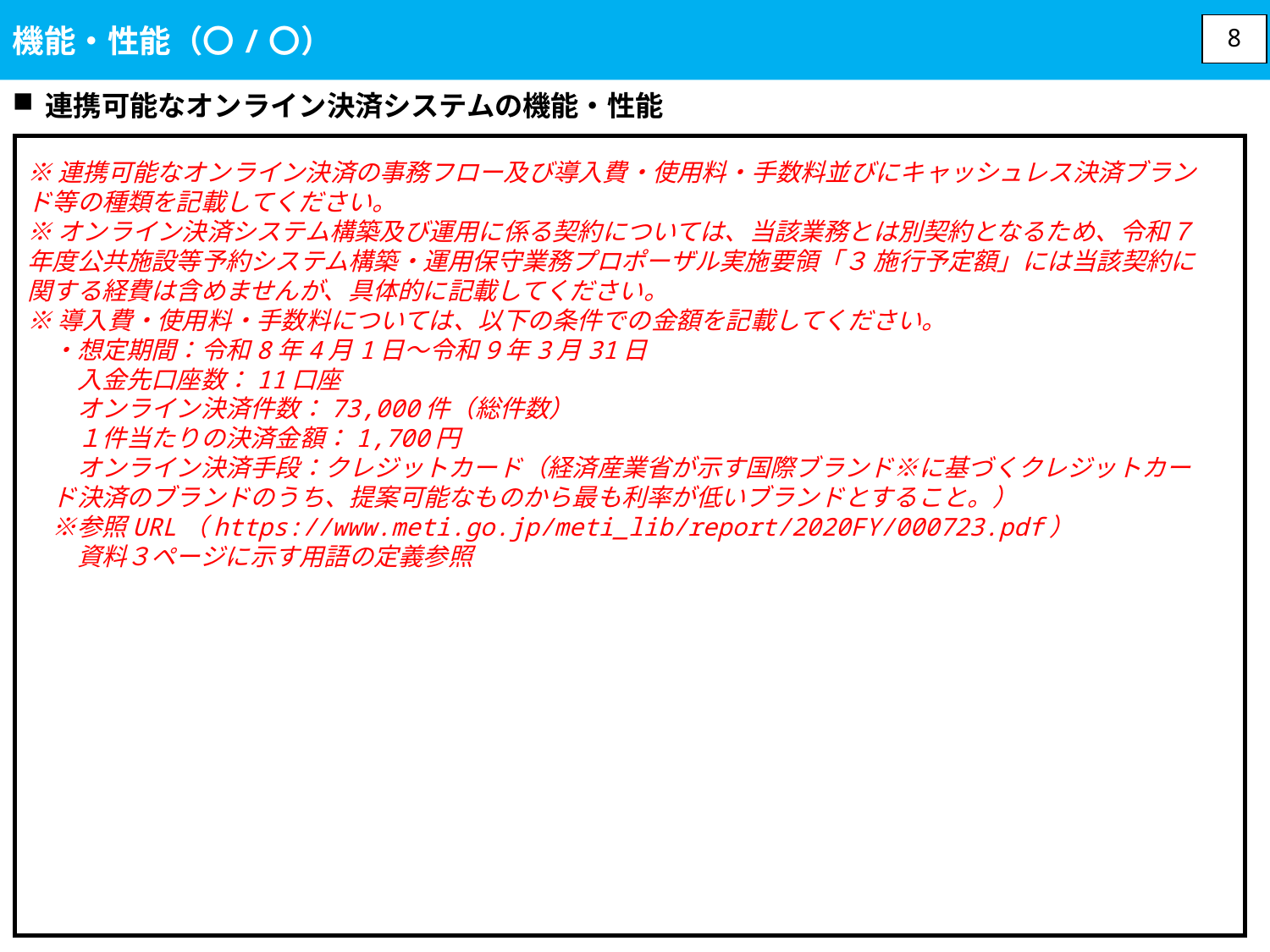

機能・性能（〇/〇）
8
連携可能なオンライン決済システムの機能・性能

※連携可能なオンライン決済の事務フロー及び導入費・使用料・手数料並びにキャッシュレス決済ブランド等の種類を記載してください。
※オンライン決済システム構築及び運用に係る契約については、当該業務とは別契約となるため、令和７年度公共施設等予約システム構築・運用保守業務プロポーザル実施要領「３ 施行予定額」には当該契約に関する経費は含めませんが、具体的に記載してください。
※導入費・使用料・手数料については、以下の条件での金額を記載してください。
　・想定期間：令和8年4月1日～令和9年3月31日
　　入金先口座数：11口座
　　オンライン決済件数：73,000件（総件数）
　　１件当たりの決済金額：1,700円
　　オンライン決済手段：クレジットカード（経済産業省が示す国際ブランド※に基づくクレジットカー
　ド決済のブランドのうち、提案可能なものから最も利率が低いブランドとすること。）
　※参照URL（https://www.meti.go.jp/meti_lib/report/2020FY/000723.pdf）
　　資料３ページに示す用語の定義参照